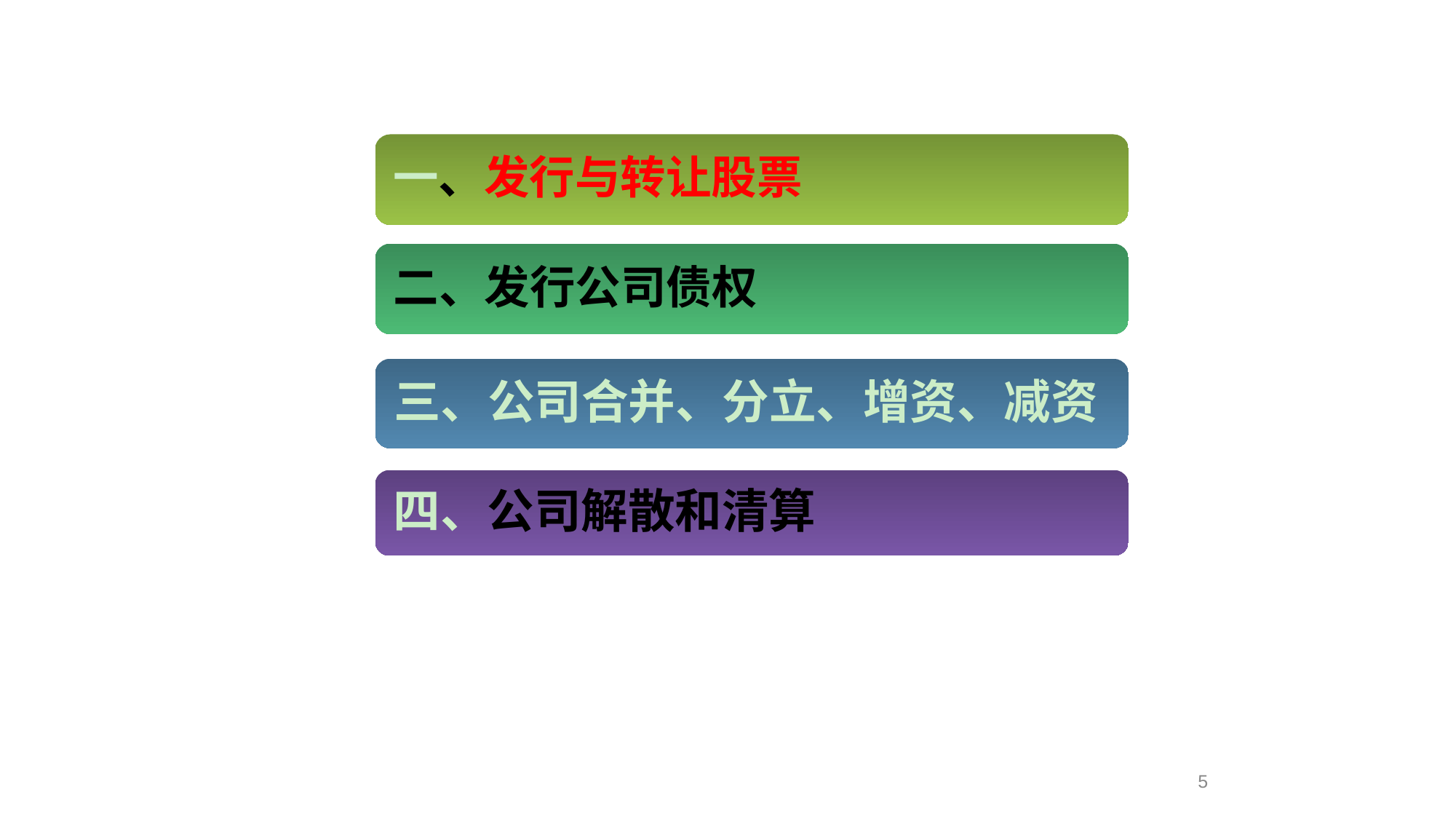

一、发行与转让股票

二、发行公司债权

三、公司合并、分立、增资、减资

四、公司解散和清算
5